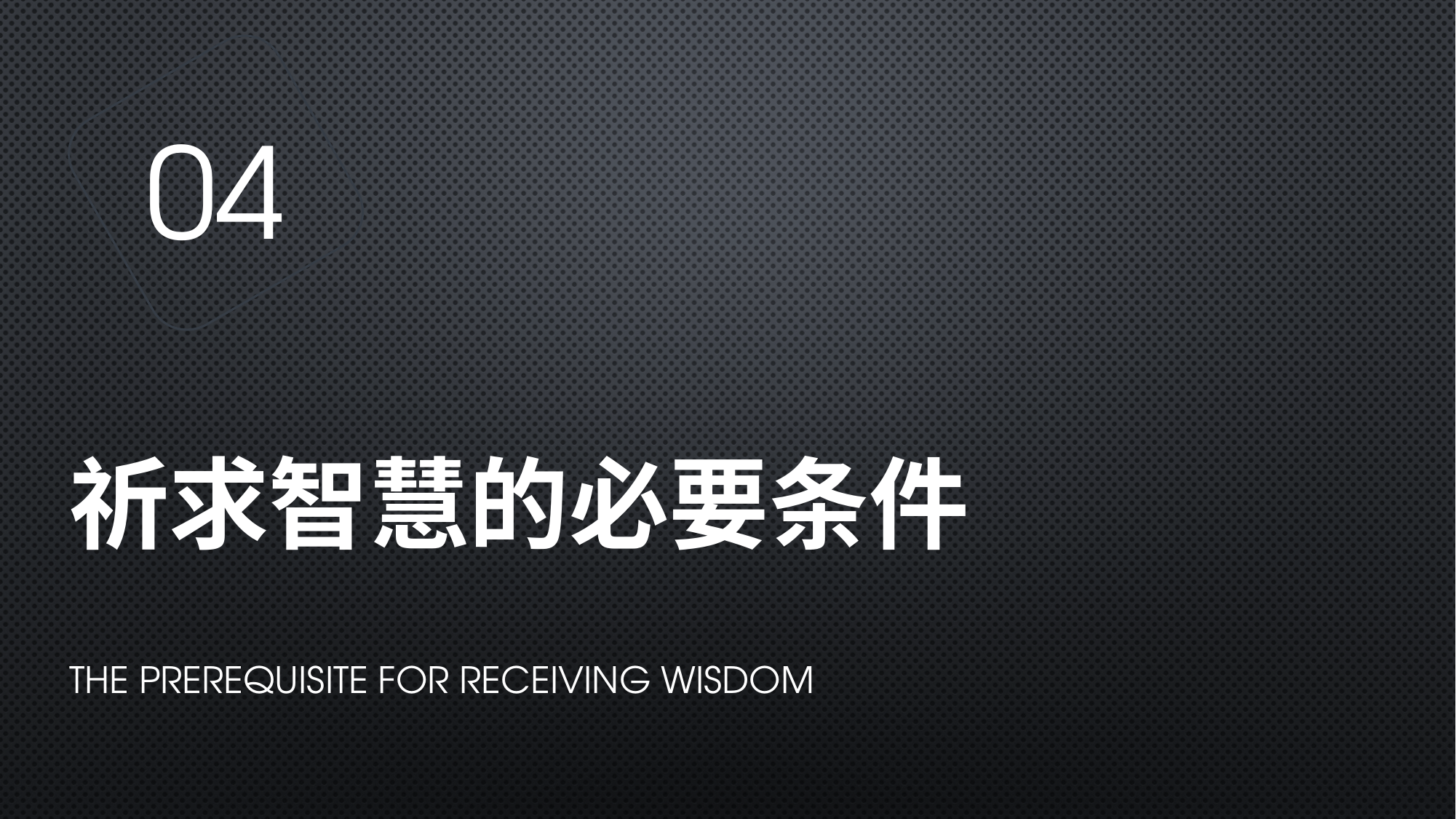

04
# 祈求智慧的必要条件
The Prerequisite for Receiving Wisdom